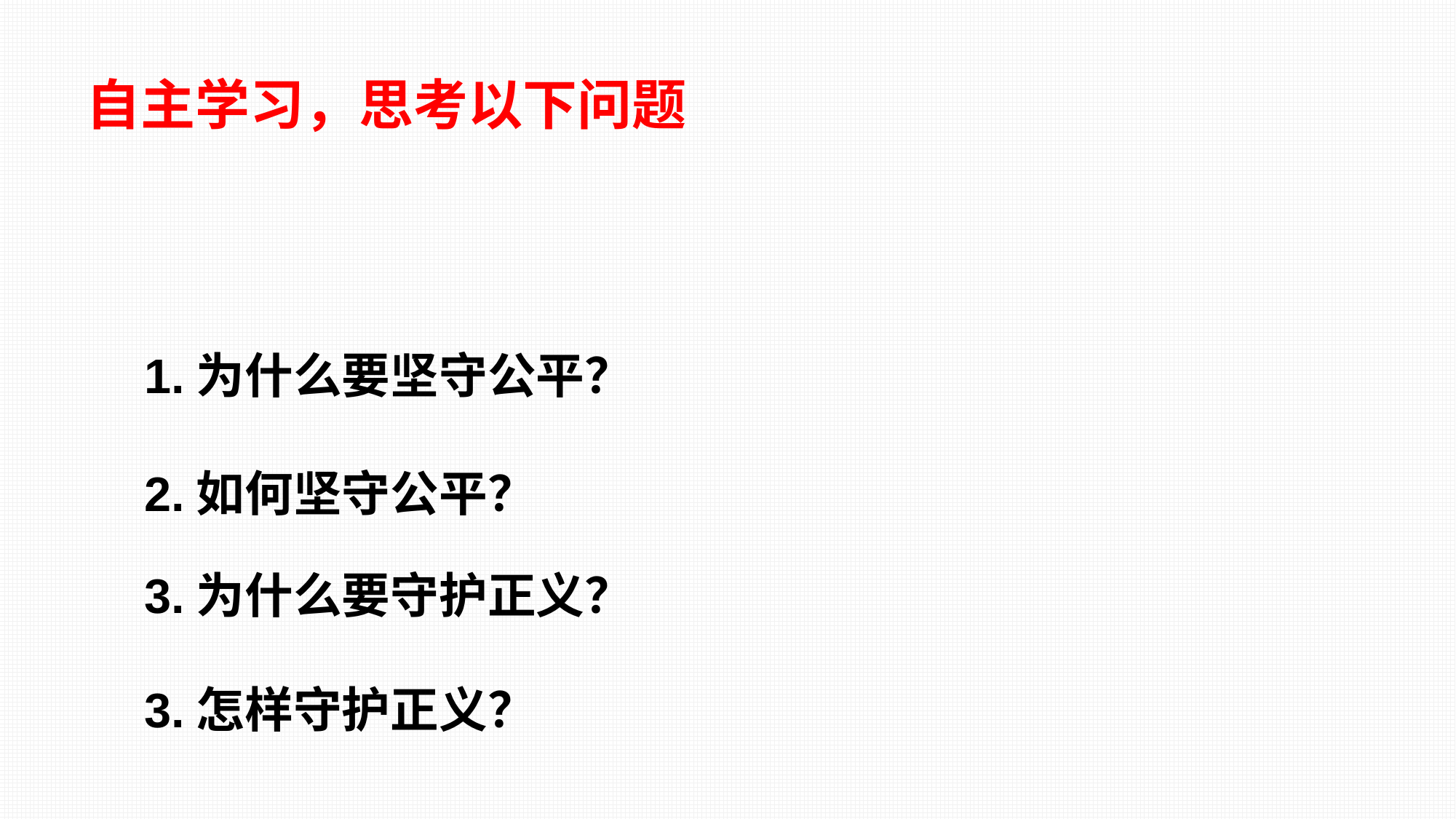

自主学习，思考以下问题
1.为什么要坚守公平？
2.如何坚守公平？
3.为什么要守护正义？
3.怎样守护正义？